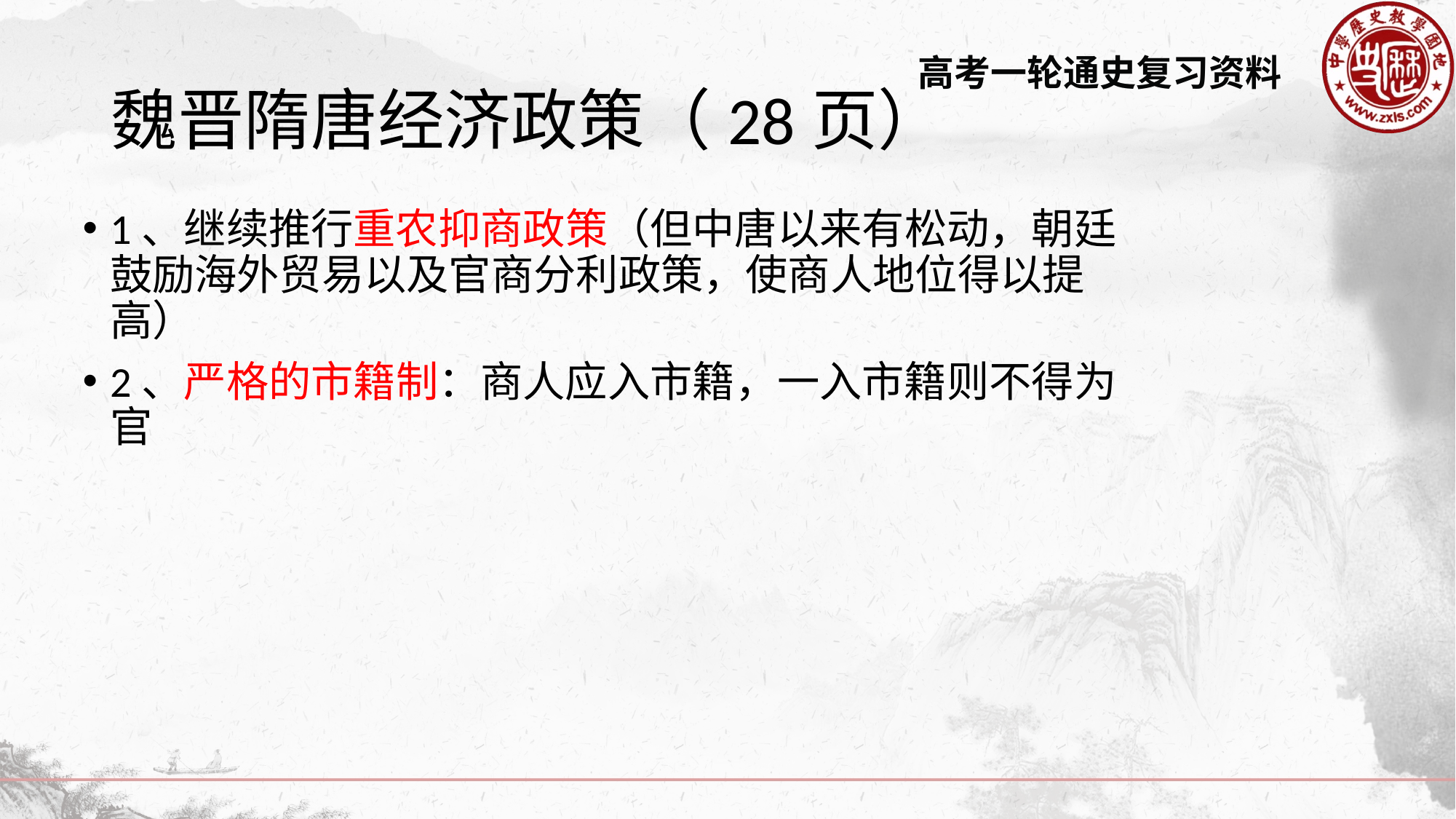

# 魏晋隋唐经济政策（28页）
1、继续推行重农抑商政策（但中唐以来有松动，朝廷鼓励海外贸易以及官商分利政策，使商人地位得以提高）
2、严格的市籍制：商人应入市籍，一入市籍则不得为官